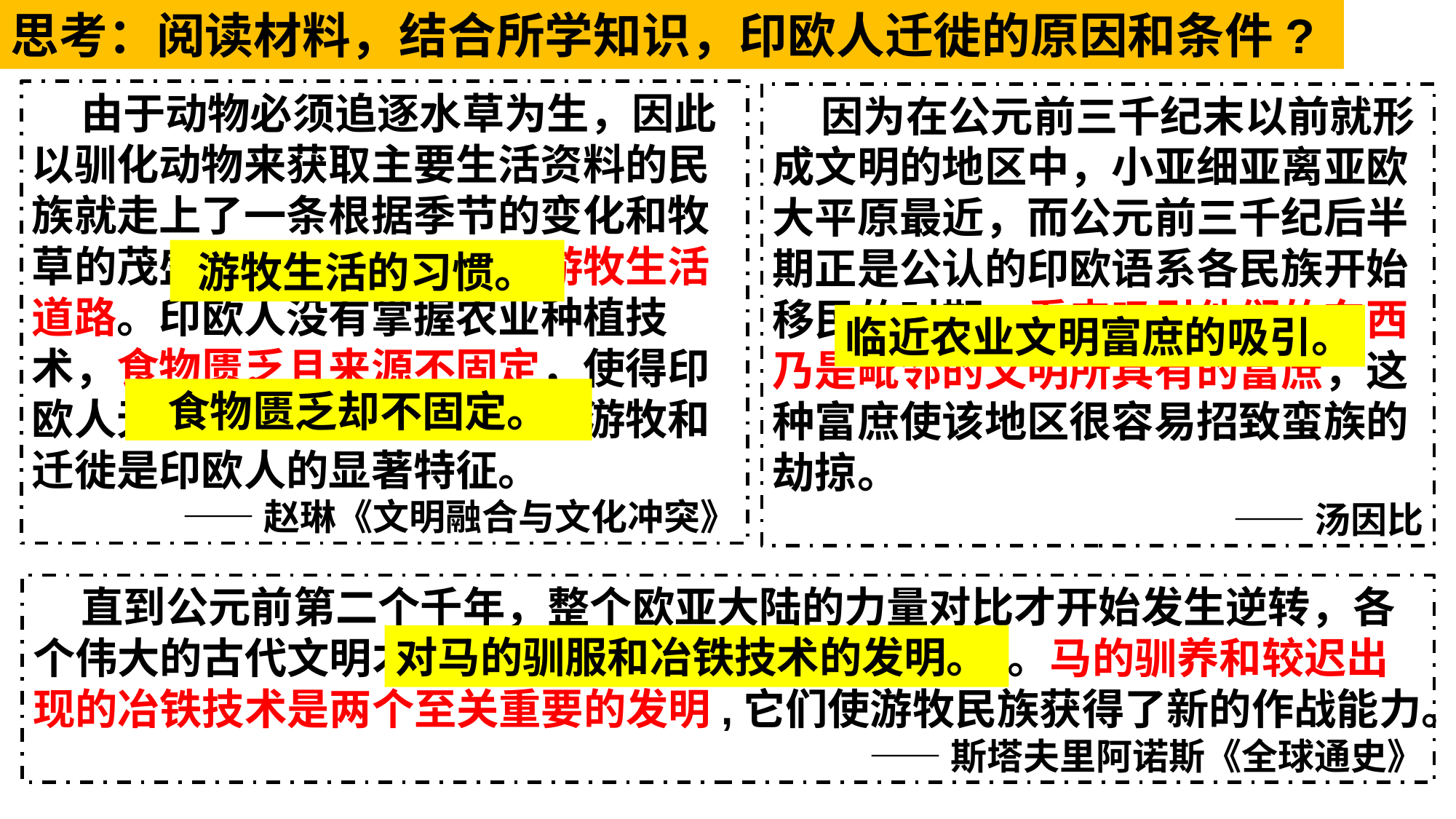

思考：阅读材料，结合所学知识，印欧人迁徙的原因和条件?
    由于动物必须追逐水草为生，因此以驯化动物来获取主要生活资料的民族就走上了一条根据季节的变化和牧草的茂盛情况而迁徙不居的游牧生活道路。印欧人没有掌握农业种植技术，食物匮乏且来源不固定，使得印欧人无法进行定居生活。所以游牧和迁徙是印欧人的显著特征。
——赵琳《文明融合与文化冲突》
    因为在公元前三千纪末以前就形成文明的地区中，小亚细亚离亚欧大平原最近，而公元前三千纪后半期正是公认的印欧语系各民族开始移民的时期。看来吸引他们的东西乃是毗邻的文明所具有的富庶，这种富庶使该地区很容易招致蛮族的劫掠。
——汤因比
游牧生活的习惯。
临近农业文明富庶的吸引。

食物匮乏却不固定。
    直到公元前第二个千年，整个欧亚大陆的力量对比才开始发生逆转，各个伟大的古代文明才第一次受到游牧民族的生存威胁。马的驯养和较迟出现的冶铁技术是两个至关重要的发明,它们使游牧民族获得了新的作战能力。
——斯塔夫里阿诺斯《全球通史》
对马的驯服和冶铁技术的发明。